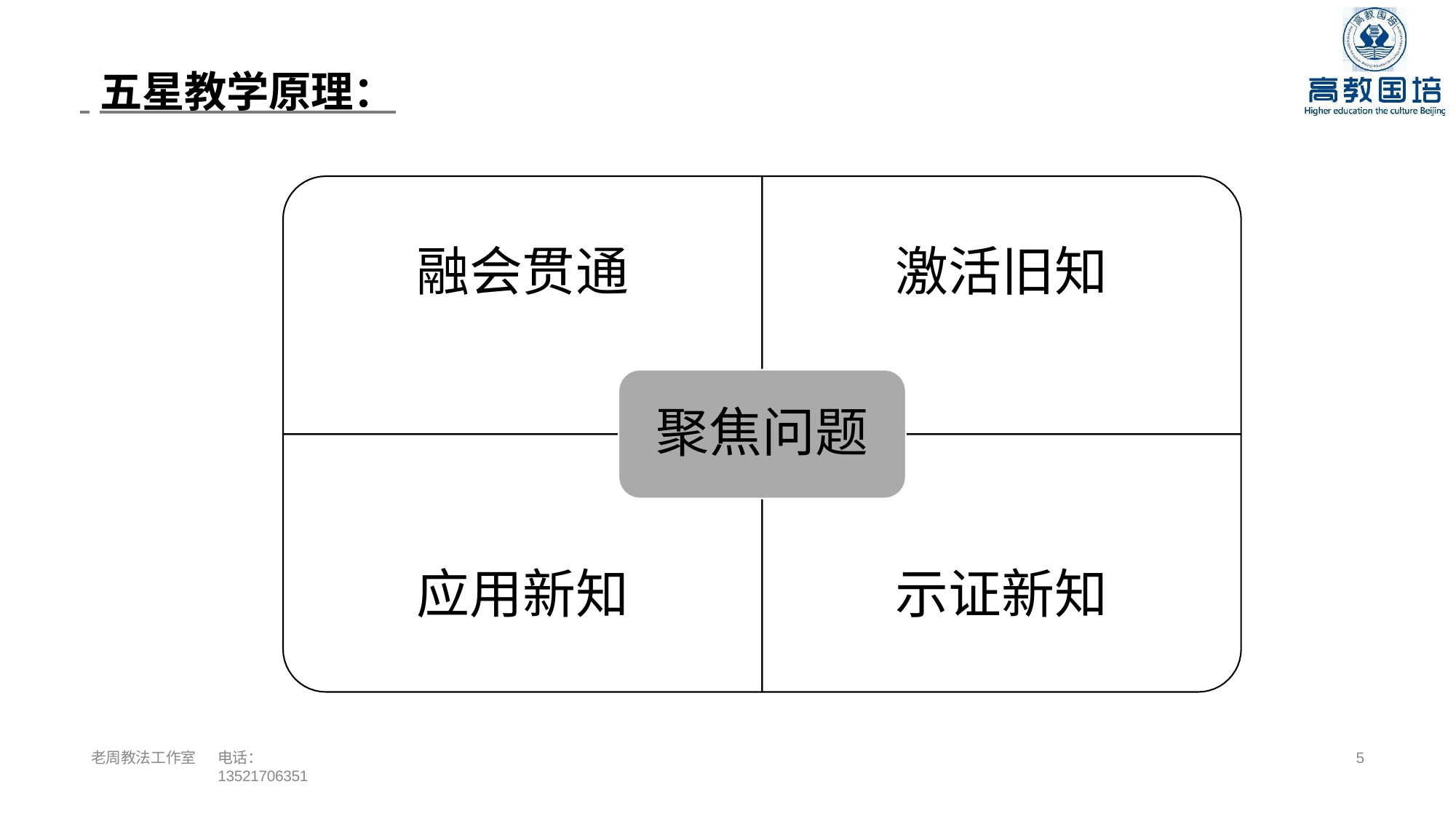

五星教学原理：

# 融会贯通
激活旧知

聚焦问题

应用新知
示证新知
老周教法工作室
电话：13521706351
5